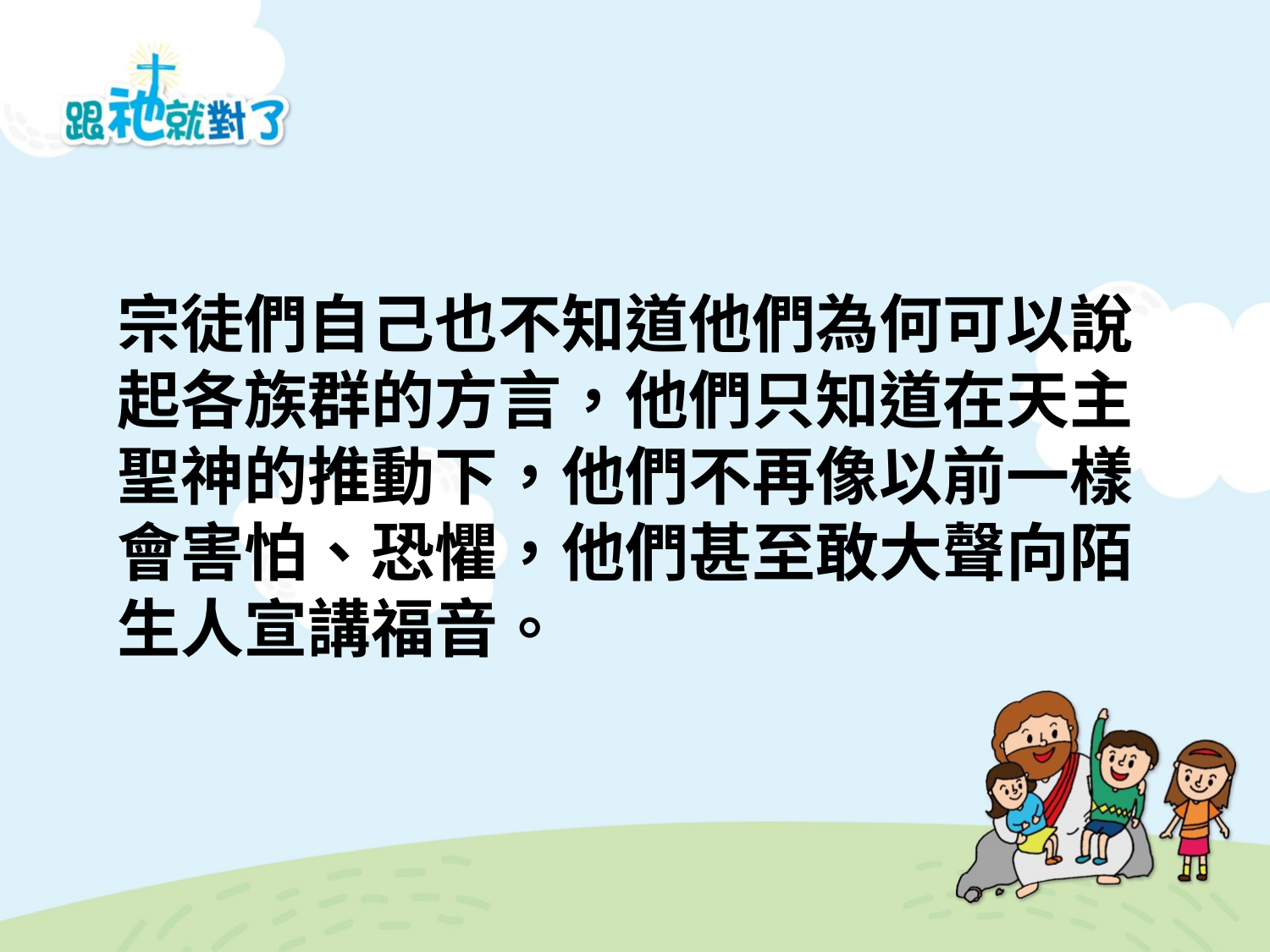

宗徒們自己也不知道他們為何可以說起各族群的方言，他們只知道在天主聖神的推動下，他們不再像以前一樣會害怕、恐懼，他們甚至敢大聲向陌生人宣講福音。